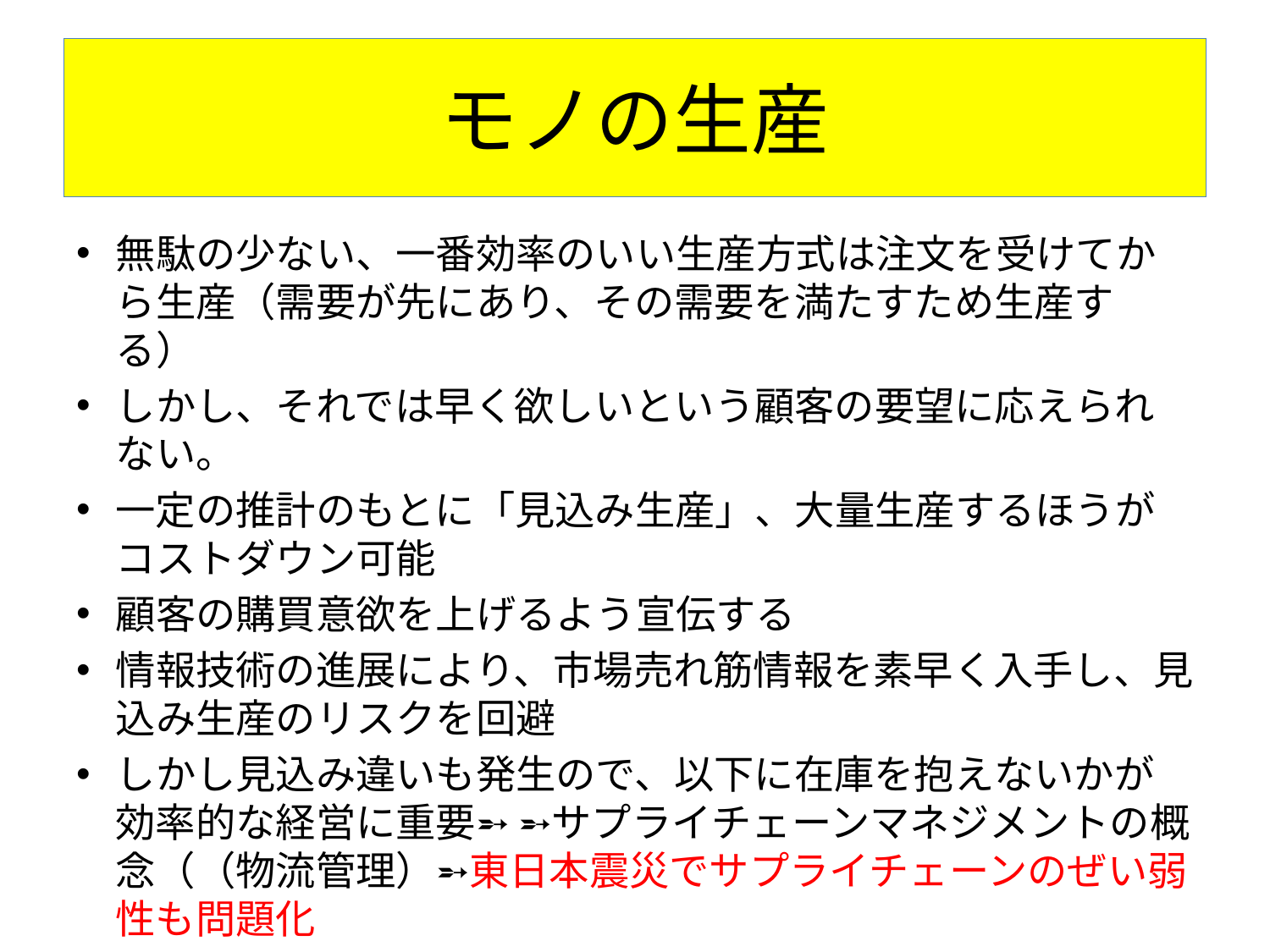

# モノの生産
無駄の少ない、一番効率のいい生産方式は注文を受けてから生産（需要が先にあり、その需要を満たすため生産する）
しかし、それでは早く欲しいという顧客の要望に応えられない。
一定の推計のもとに「見込み生産」、大量生産するほうがコストダウン可能
顧客の購買意欲を上げるよう宣伝する
情報技術の進展により、市場売れ筋情報を素早く入手し、見込み生産のリスクを回避
しかし見込み違いも発生ので、以下に在庫を抱えないかが効率的な経営に重要➵ ➵サプライチェーンマネジメントの概念（（物流管理）➵東日本震災でサプライチェーンのぜい弱性も問題化